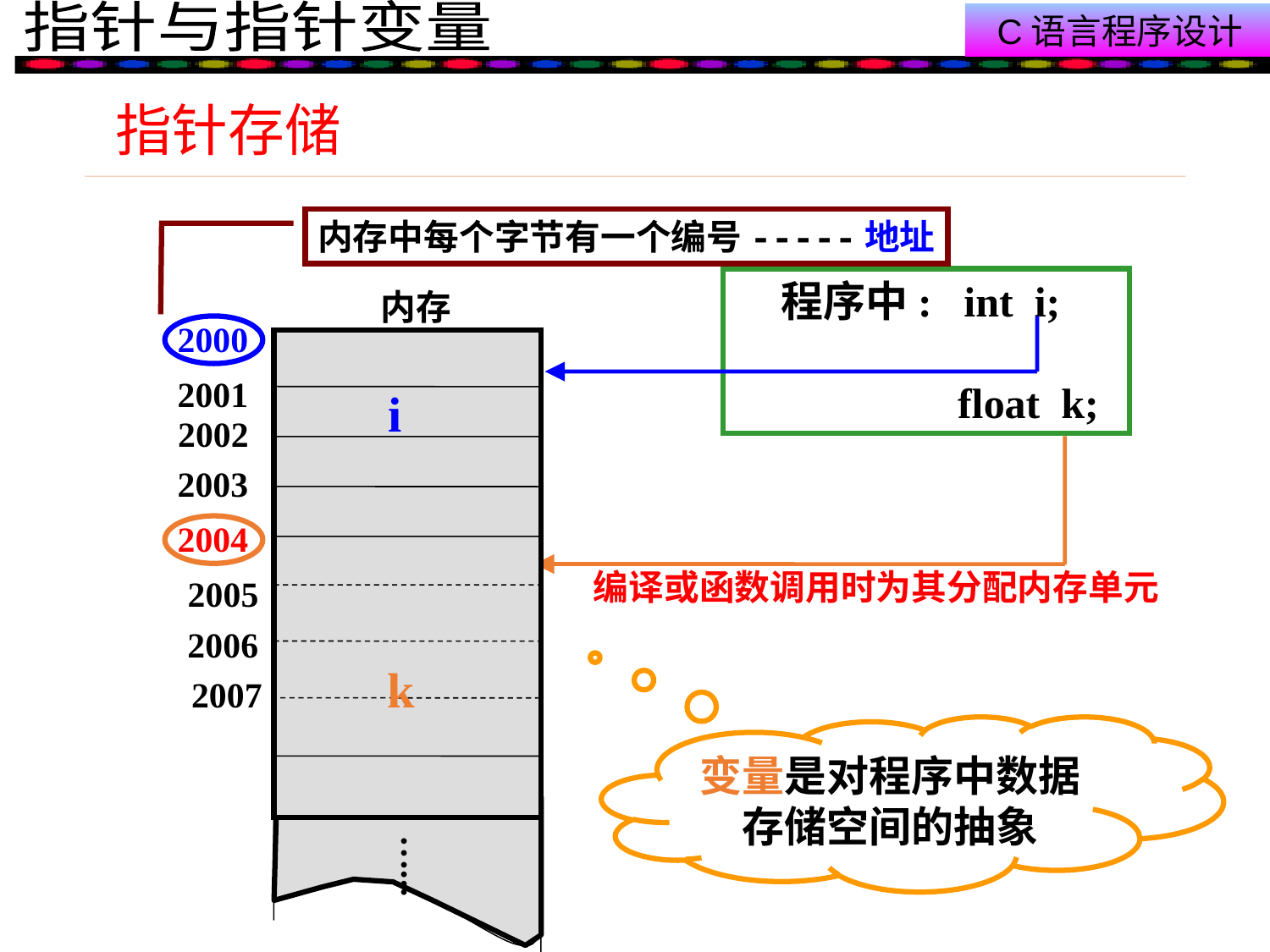

指针存储
内存中每个字节有一个编号-----地址
程序中:   int  i;

                     float  k;
内存
2000

2001
i

2003

2004

2005

k
2007

…...
2002
2006

 编译或函数调用时为其分配内存单元
变量是对程序中数据
存储空间的抽象